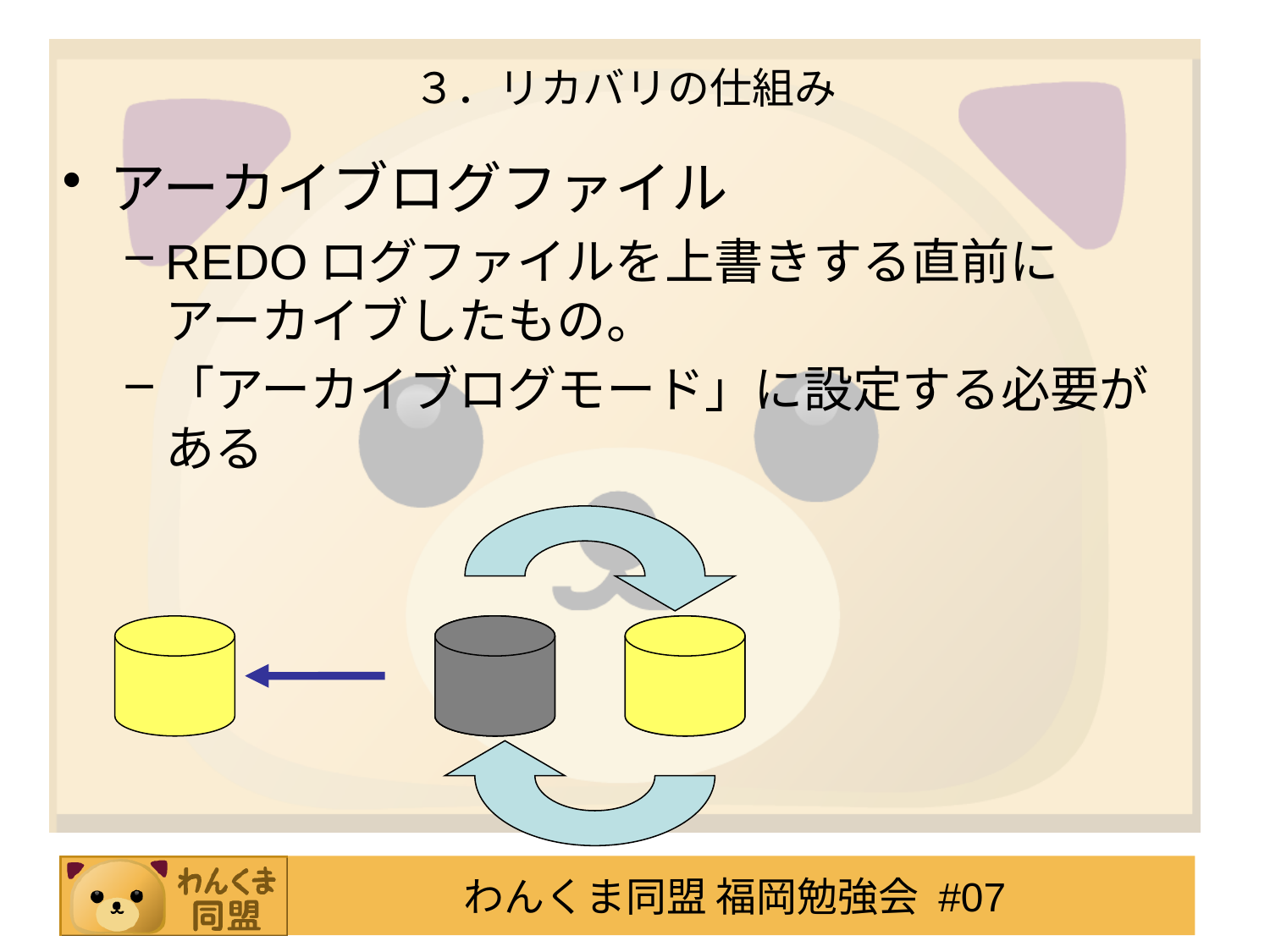

# ３．リカバリの仕組み
アーカイブログファイル
REDOログファイルを上書きする直前に
アーカイブしたもの。
「アーカイブログモード」に設定する必要がある